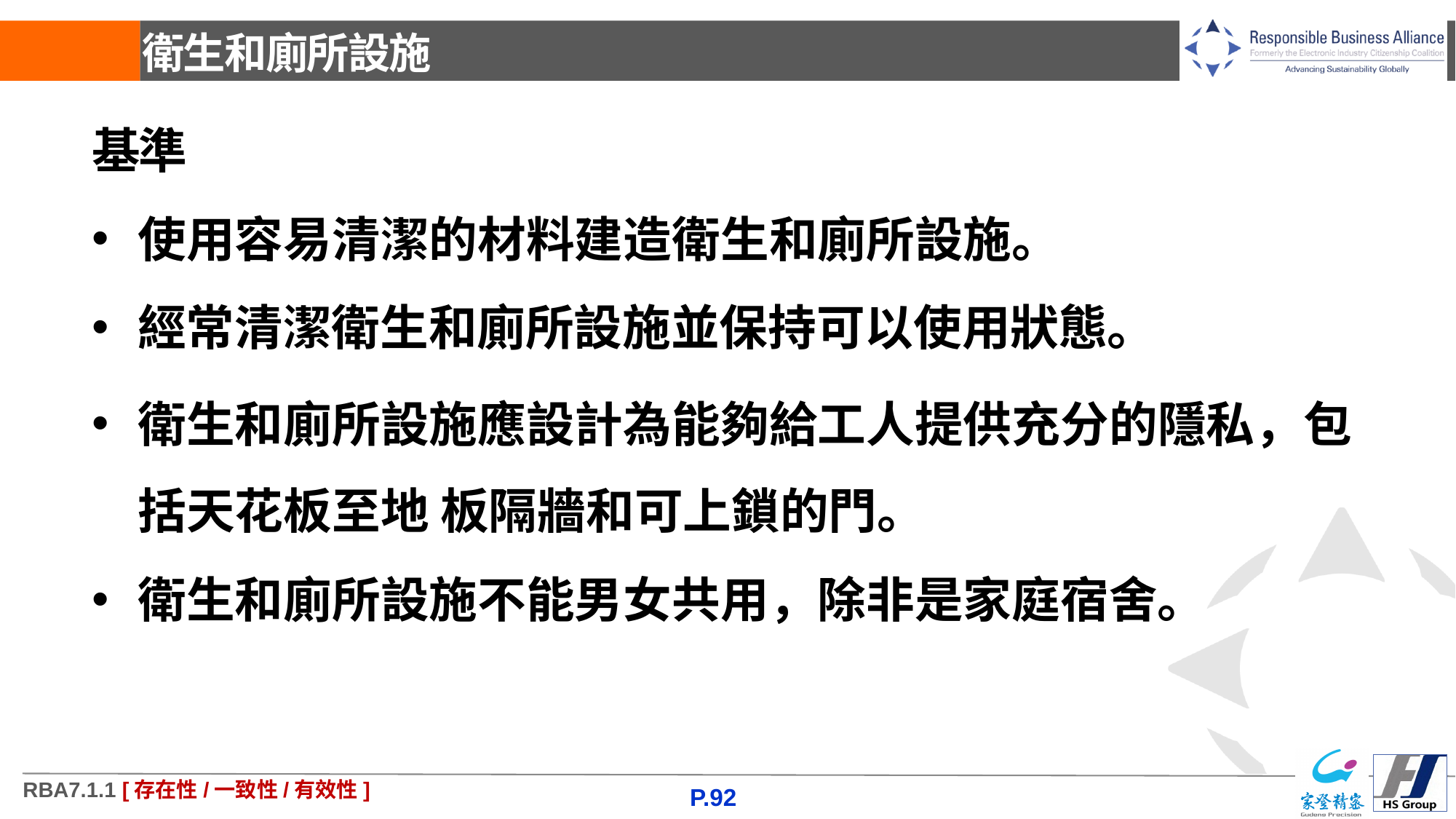

# 衛生和廁所設施
基準
使用容易清潔的材料建造衛生和廁所設施。
經常清潔衛生和廁所設施並保持可以使用狀態。
衛生和廁所設施應設計為能夠給工人提供充分的隱私，包括天花板至地 板隔牆和可上鎖的門。
衛生和廁所設施不能男女共用，除非是家庭宿舍。